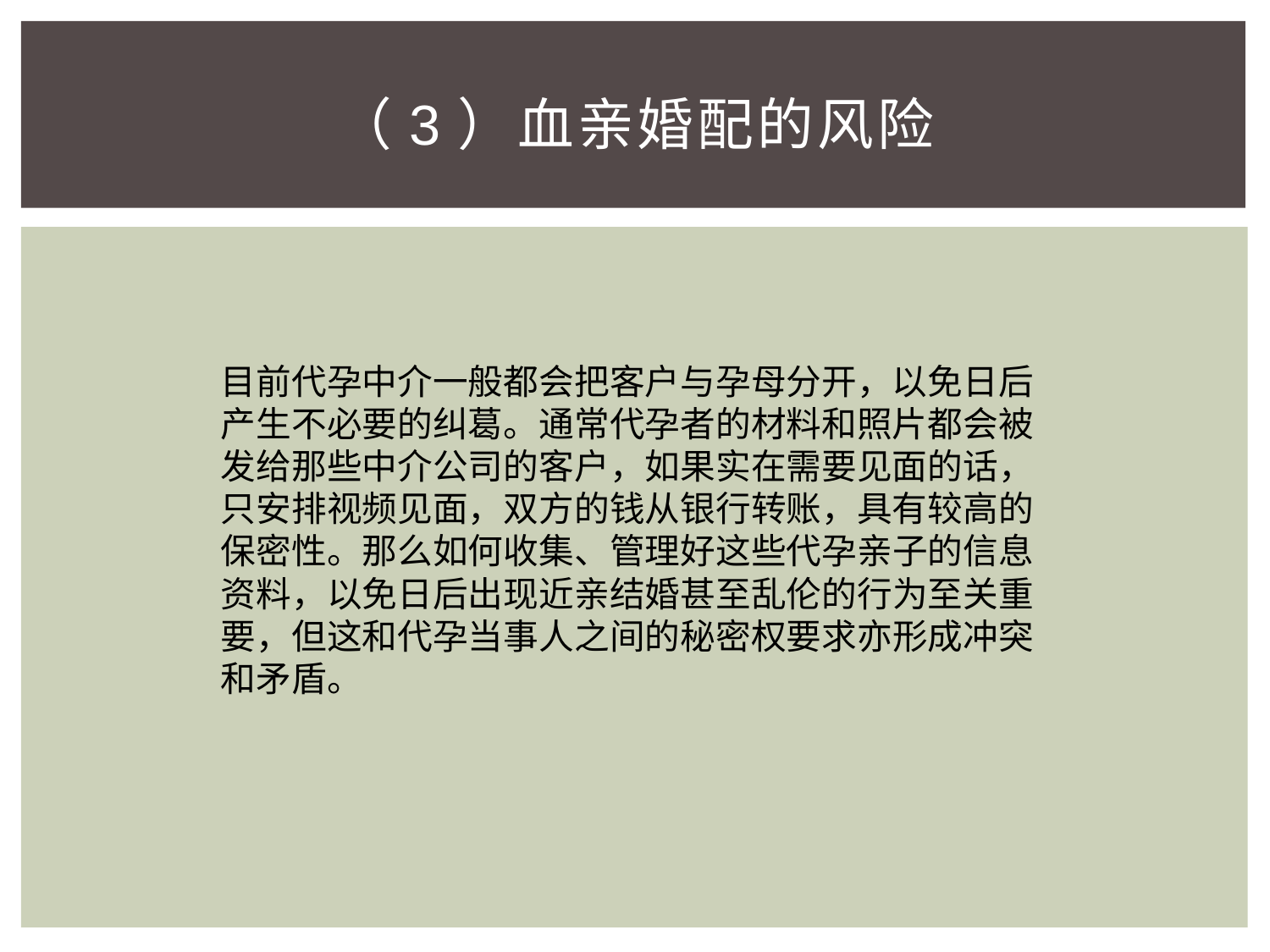

# （3）血亲婚配的风险
目前代孕中介一般都会把客户与孕母分开，以免日后产生不必要的纠葛。通常代孕者的材料和照片都会被发给那些中介公司的客户，如果实在需要见面的话，只安排视频见面，双方的钱从银行转账，具有较高的保密性。那么如何收集、管理好这些代孕亲子的信息资料，以免日后出现近亲结婚甚至乱伦的行为至关重要，但这和代孕当事人之间的秘密权要求亦形成冲突和矛盾。